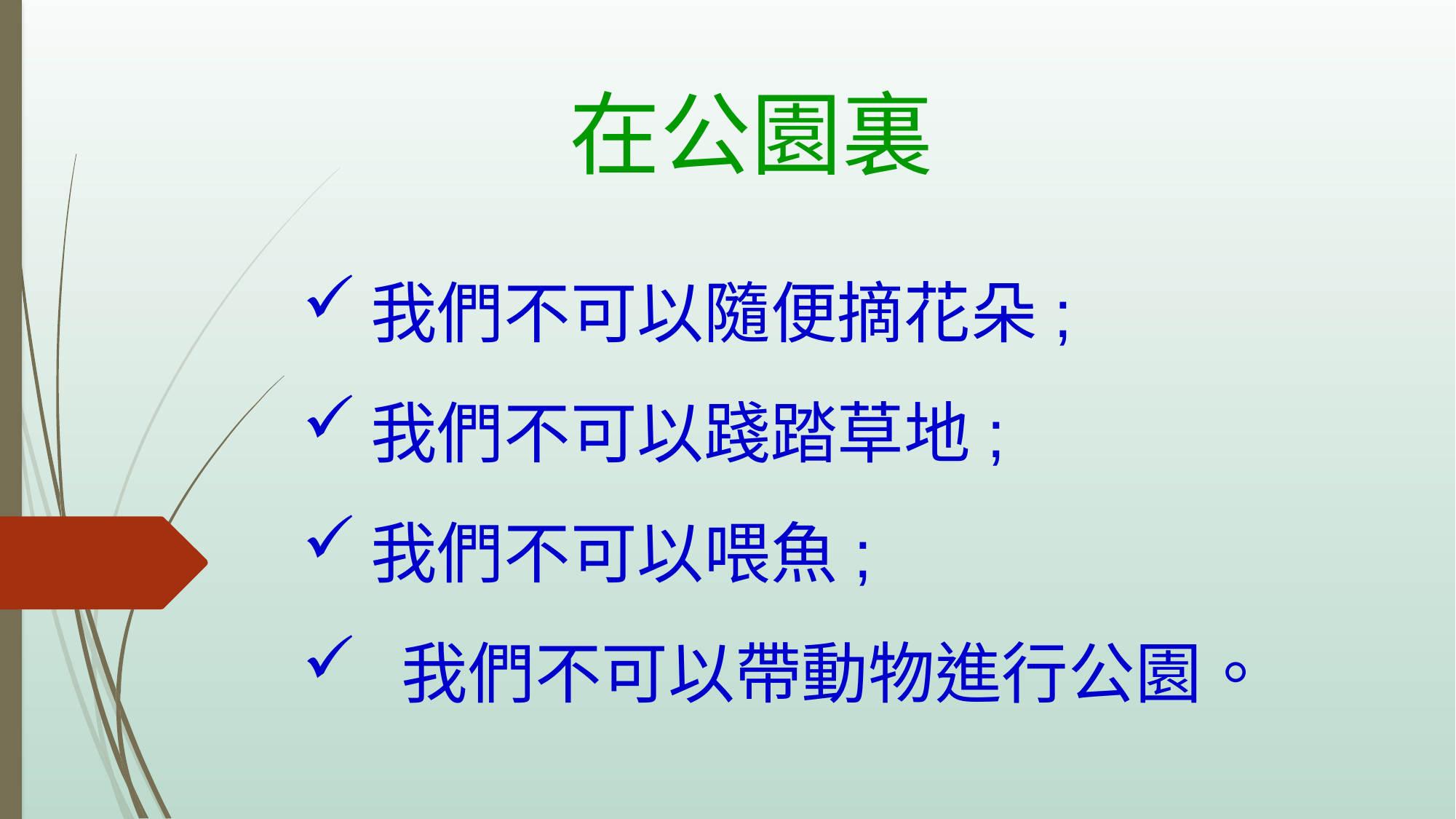

在公園裏
我們不可以隨便摘花朵;
我們不可以踐踏草地;
我們不可以喂魚;
 我們不可以帶動物進行公園。